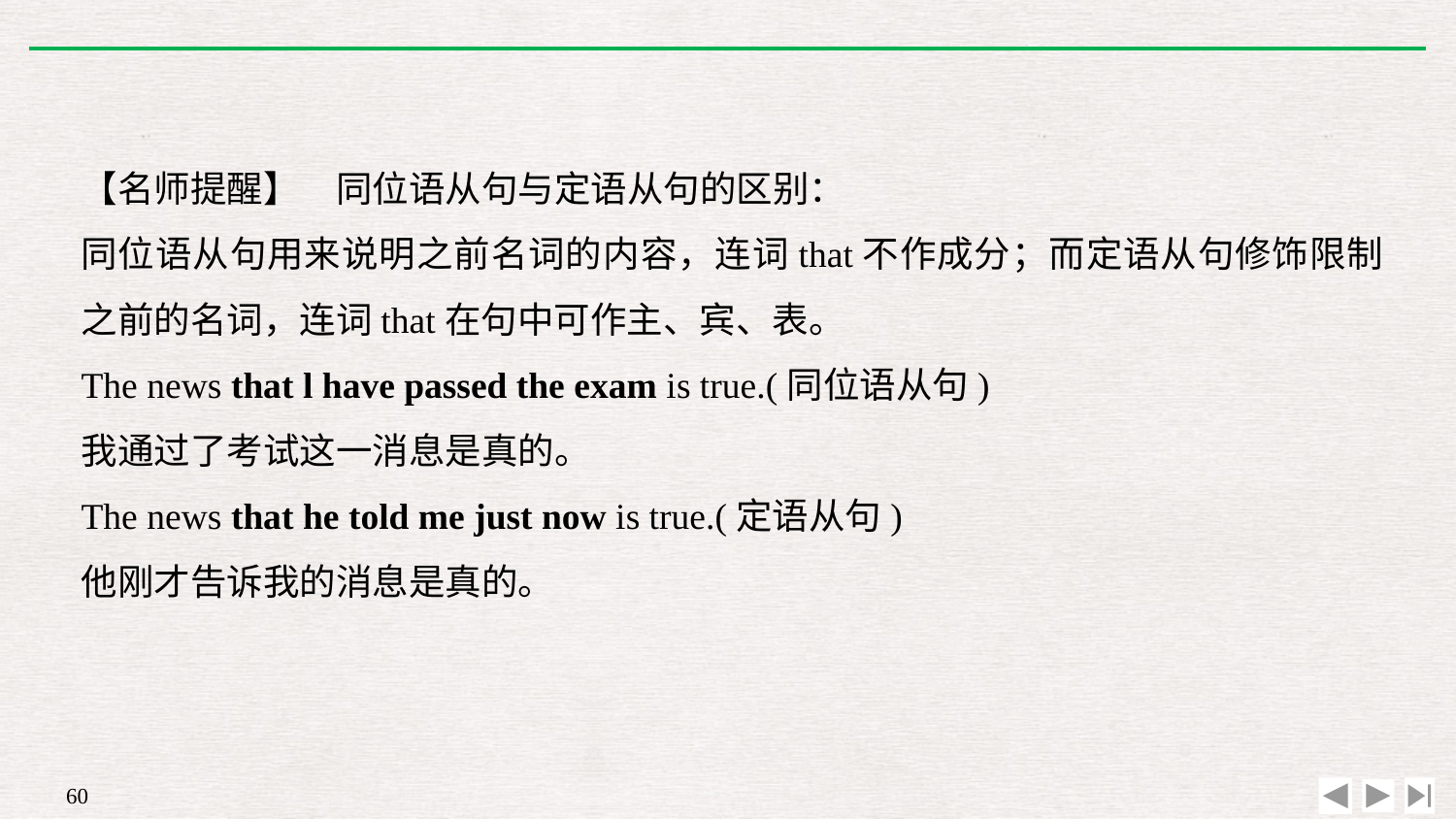

【名师提醒】　同位语从句与定语从句的区别：
同位语从句用来说明之前名词的内容，连词that不作成分；而定语从句修饰限制之前的名词，连词that在句中可作主、宾、表。
The news that l have passed the exam is true.(同位语从句)
我通过了考试这一消息是真的。
The news that he told me just now is true.(定语从句)
他刚才告诉我的消息是真的。